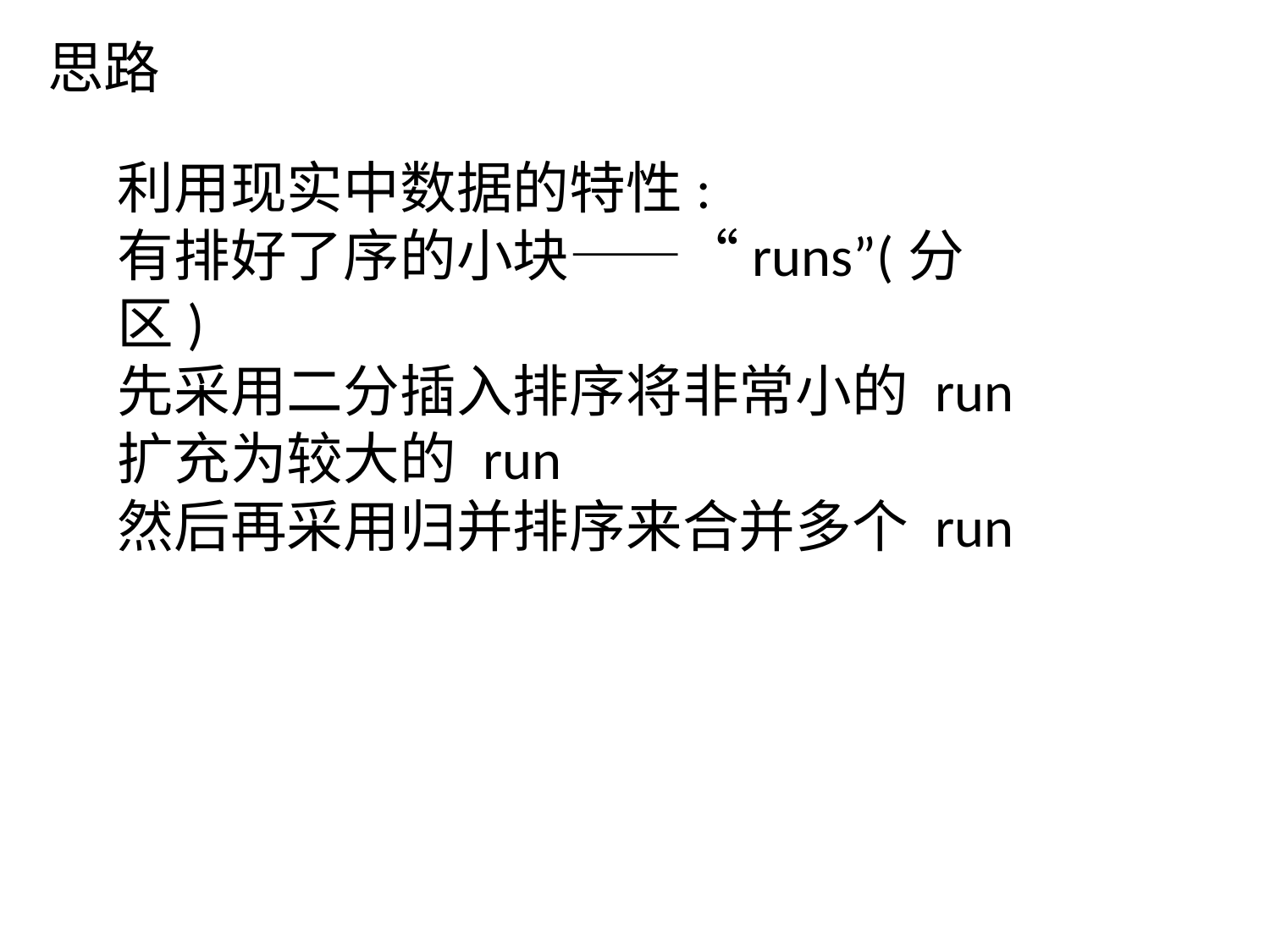

思路
利用现实中数据的特性:
有排好了序的小块——“runs”(分区)
先采用二分插入排序将非常小的 run 扩充为较大的 run
然后再采用归并排序来合并多个 run